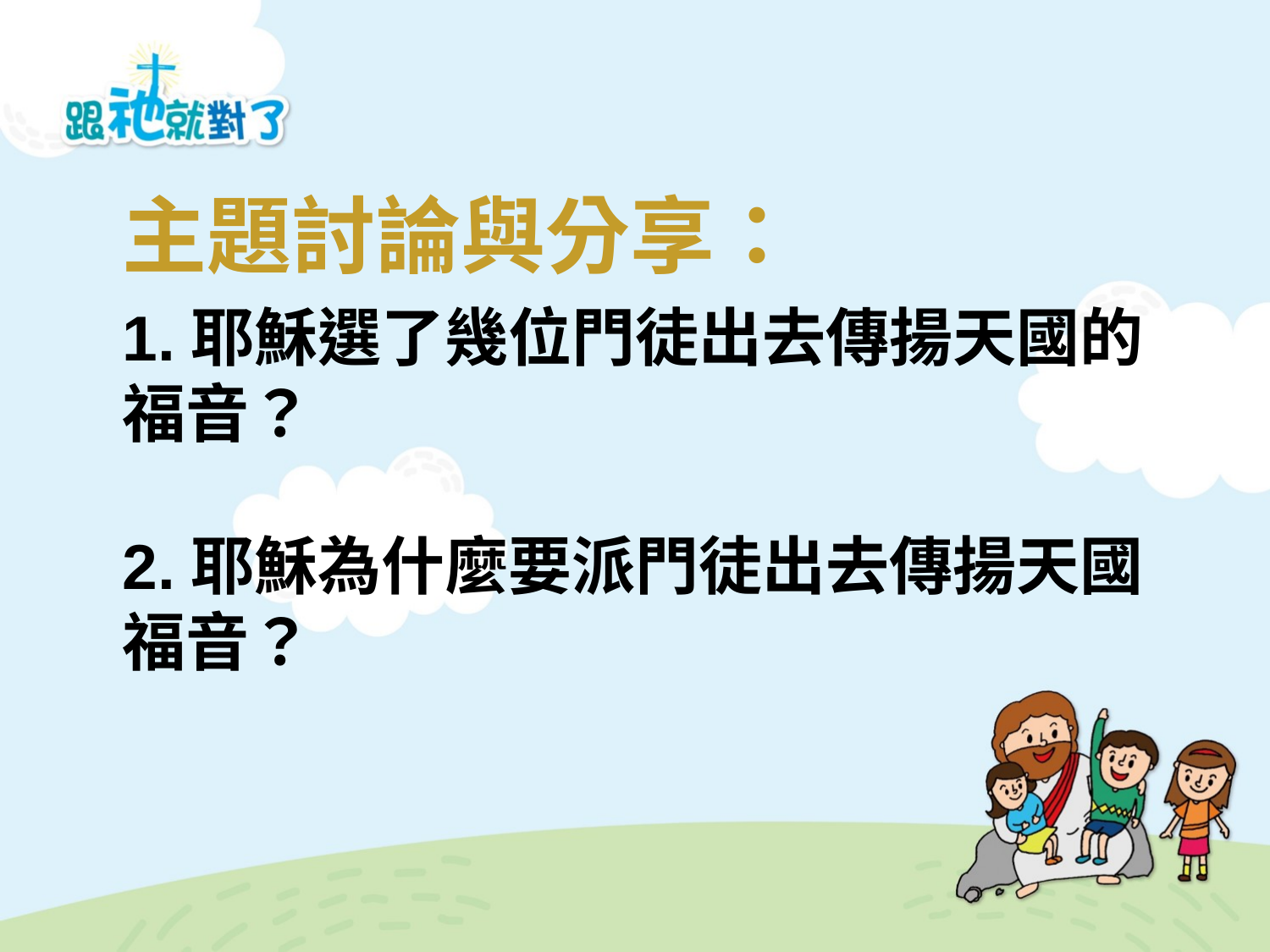

主題討論與分享：
1.耶穌選了幾位門徒出去傳揚天國的福音？

2.耶穌為什麼要派門徒出去傳揚天國福音？